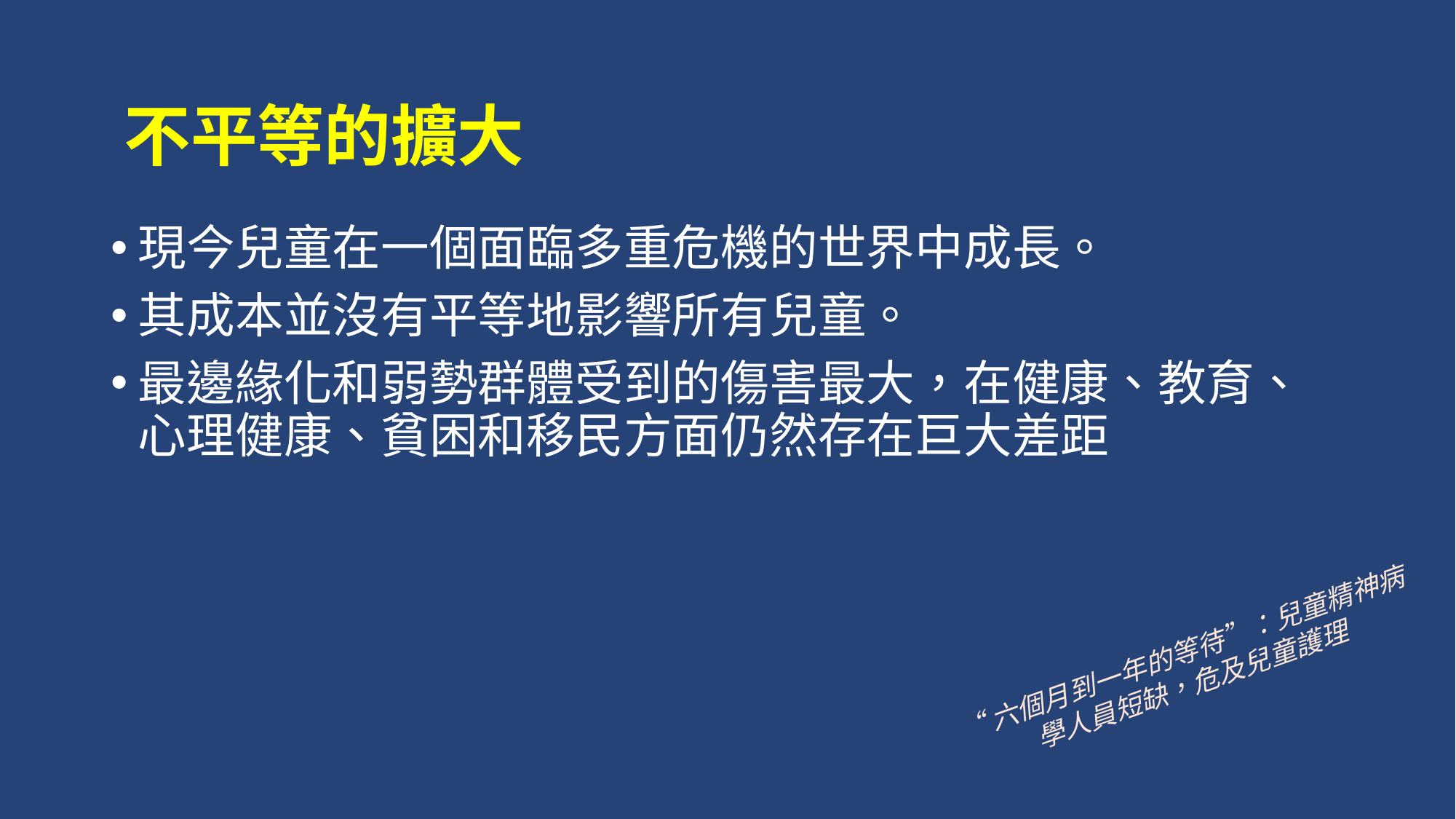

# 不平等的擴大
現今兒童在一個面臨多重危機的世界中成長。
其成本並沒有平等地影響所有兒童。
最邊緣化和弱勢群體受到的傷害最大，在健康、教育、心理健康、貧困和移民方面仍然存在巨大差距

“六個月到一年的等待”：兒童精神病學人員短缺，危及兒童護理